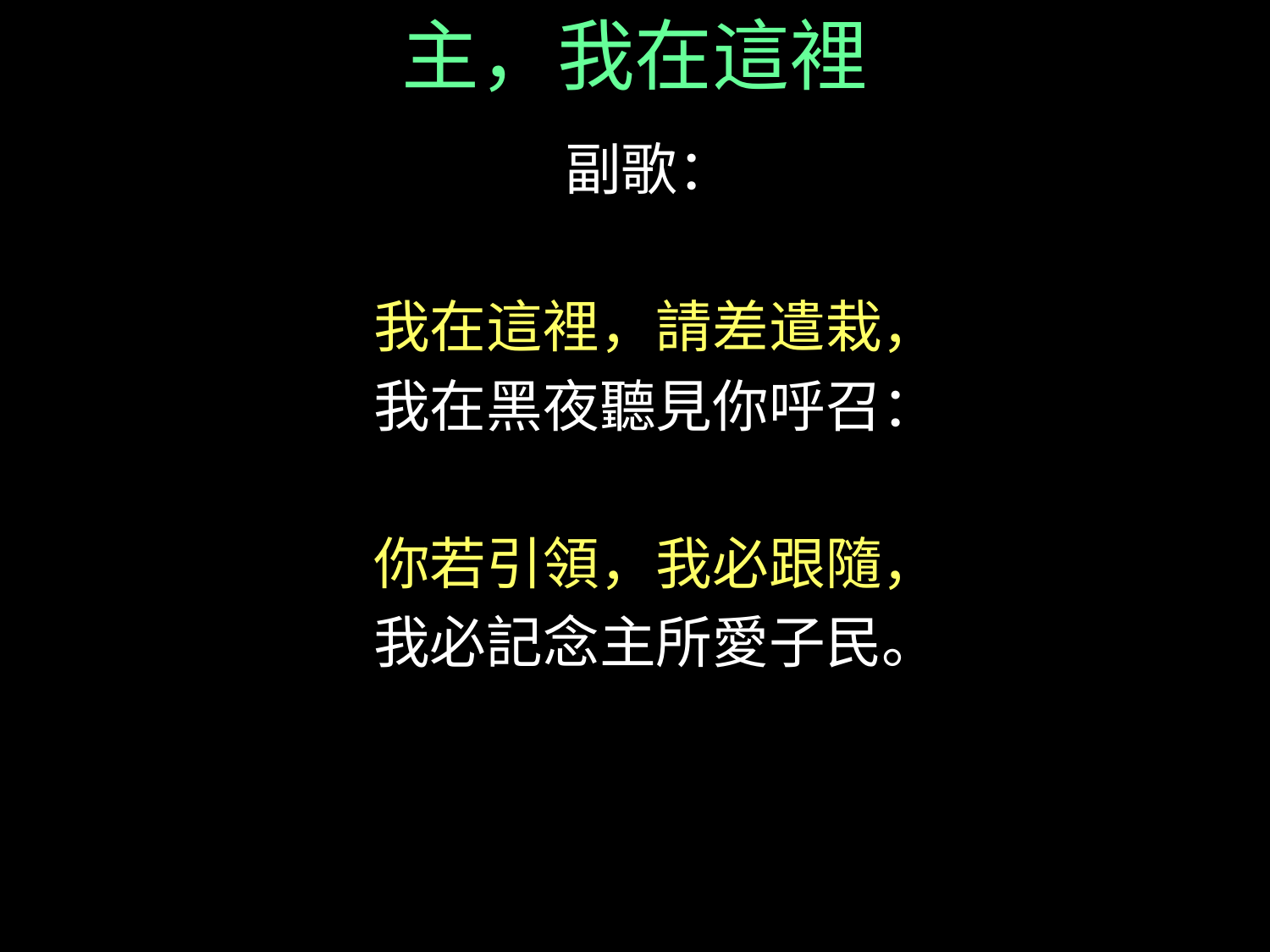

# 主，我在這裡
副歌：

我在這裡，請差遣栽，
我在黑夜聽見你呼召：

你若引領，我必跟隨，
我必記念主所愛子民。